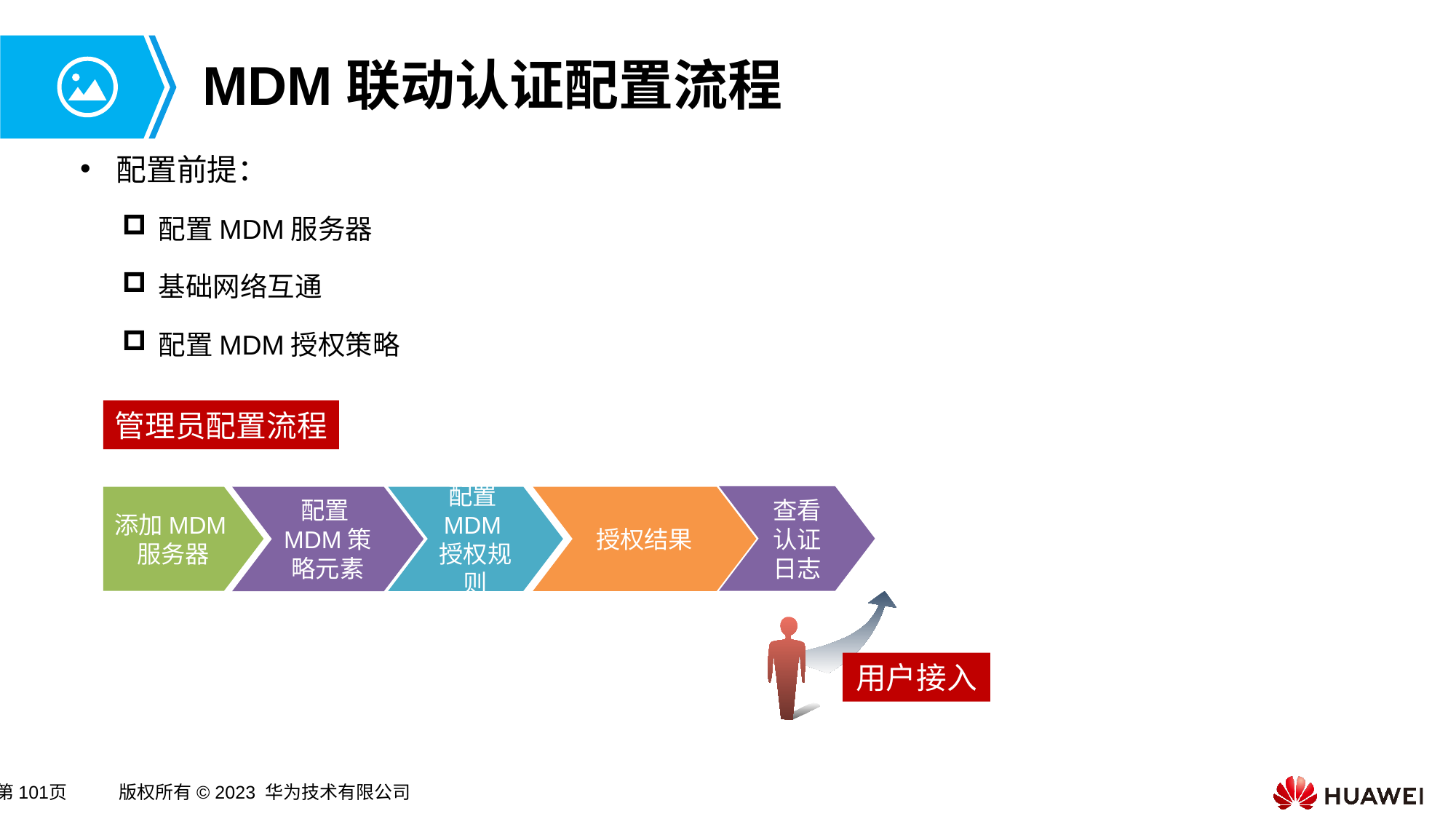

# MDM联动认证配置流程
配置前提：
配置MDM服务器
基础网络互通
配置MDM授权策略

管理员配置流程
查看认证日志
添加MDM服务器
配置MDM策略元素
配置MDM授权规则
授权结果

用户接入